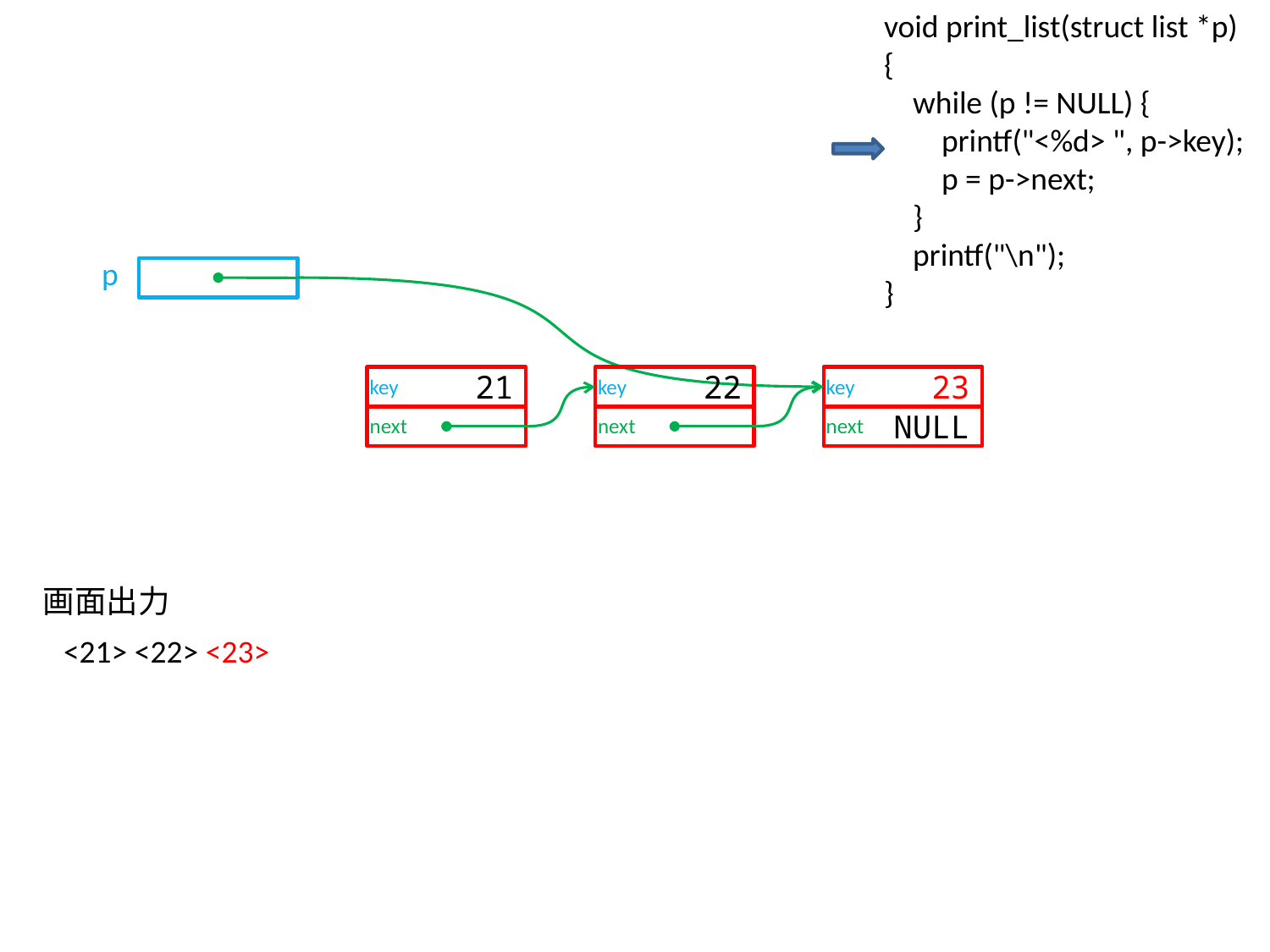

void print_list(struct list *p)
{
    while (p != NULL) {
        printf("<%d> ", p->key);
        p = p->next;
    }
    printf("\n");
}

p

key
21
key
22
key
23
next

next

next
NULL
画面出力
<21> <22> <23>